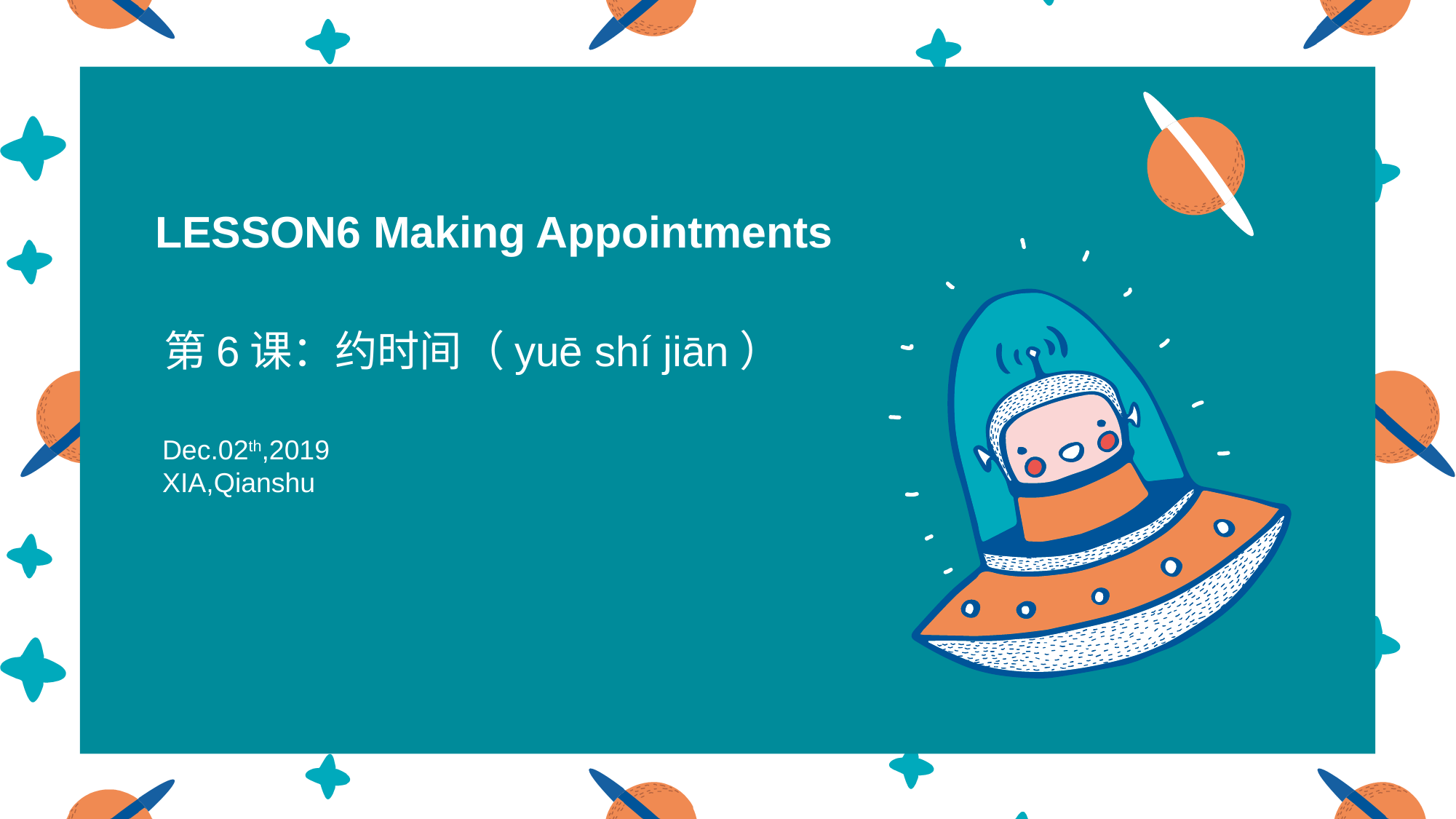

# LESSON6 Making Appointments
第6课：约时间（yuē shí jiān）
Dec.02th,2019
XIA,Qianshu